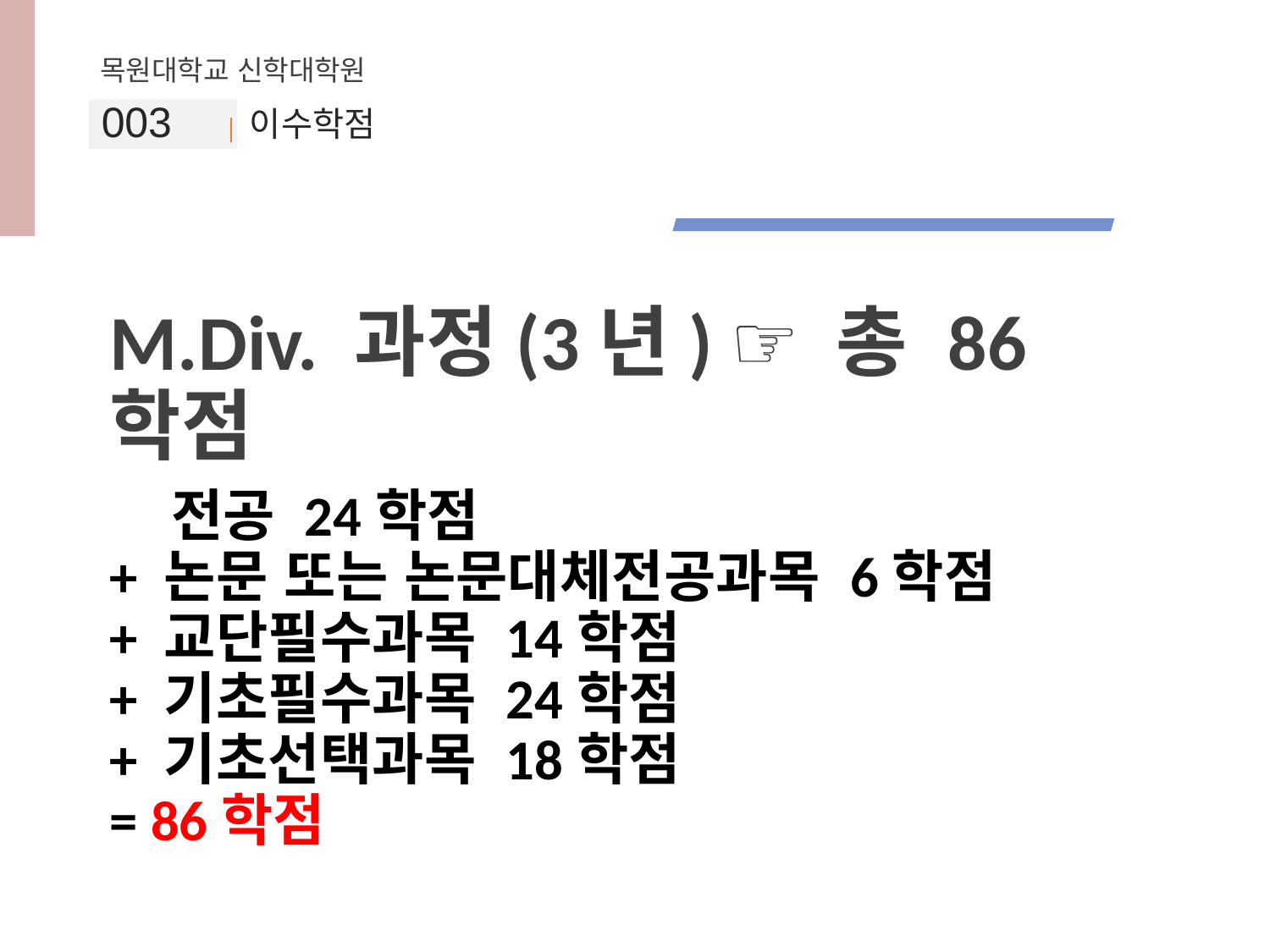

목원대학교 신학대학원
003
# 이수학점
M.Div. 과정(3년) ☞ 총 86학점

   전공 24학점
+ 논문 또는 논문대체전공과목 6학점
+ 교단필수과목 14학점
+ 기초필수과목 24학점
+ 기초선택과목 18학점
= 86학점